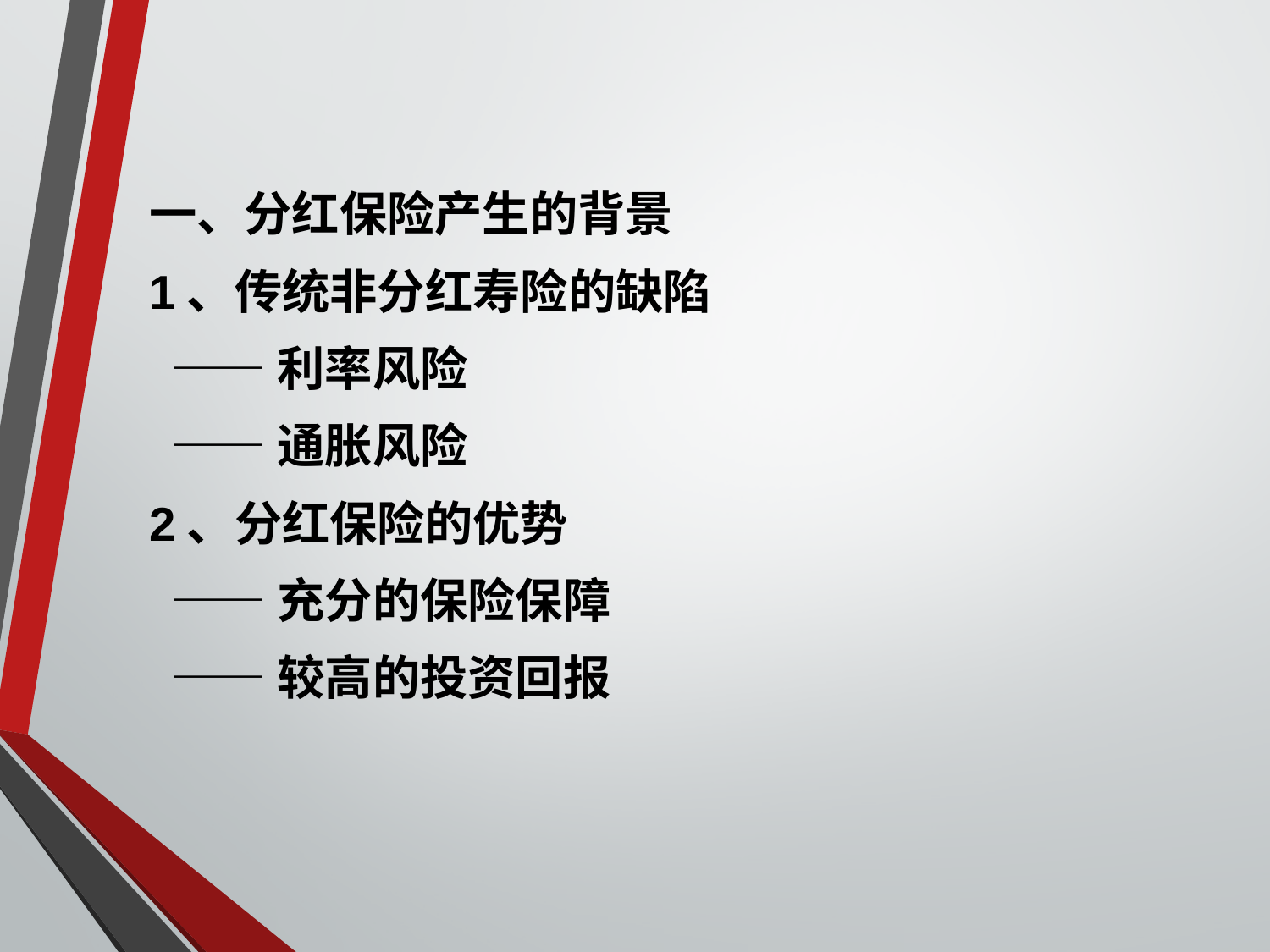

一、分红保险产生的背景
1、传统非分红寿险的缺陷
  ——利率风险
  ——通胀风险
2、分红保险的优势
  ——充分的保险保障
  ——较高的投资回报